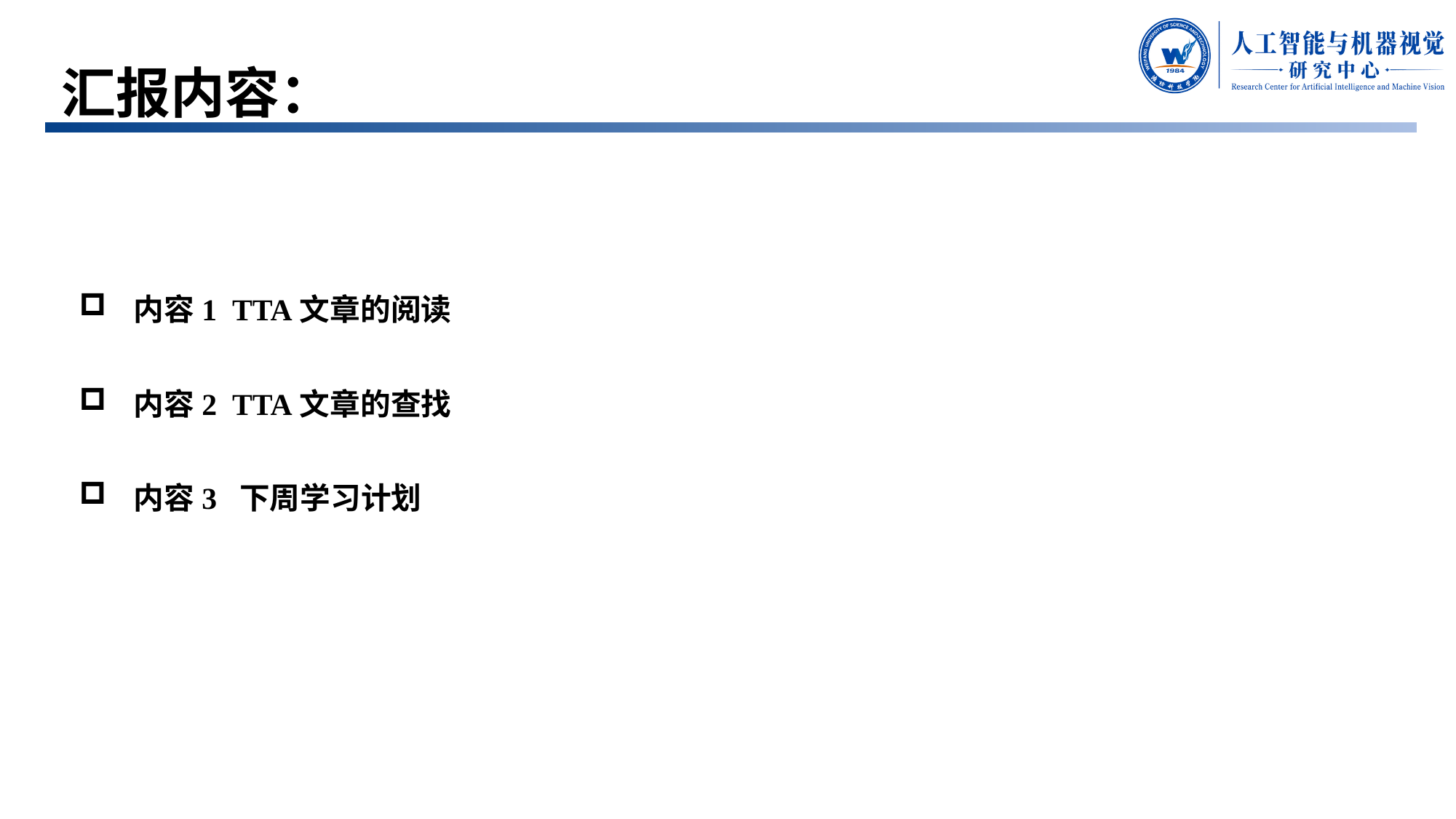

# 汇报内容：

内容1  TTA文章的阅读
内容2  TTA文章的查找
内容3  下周学习计划